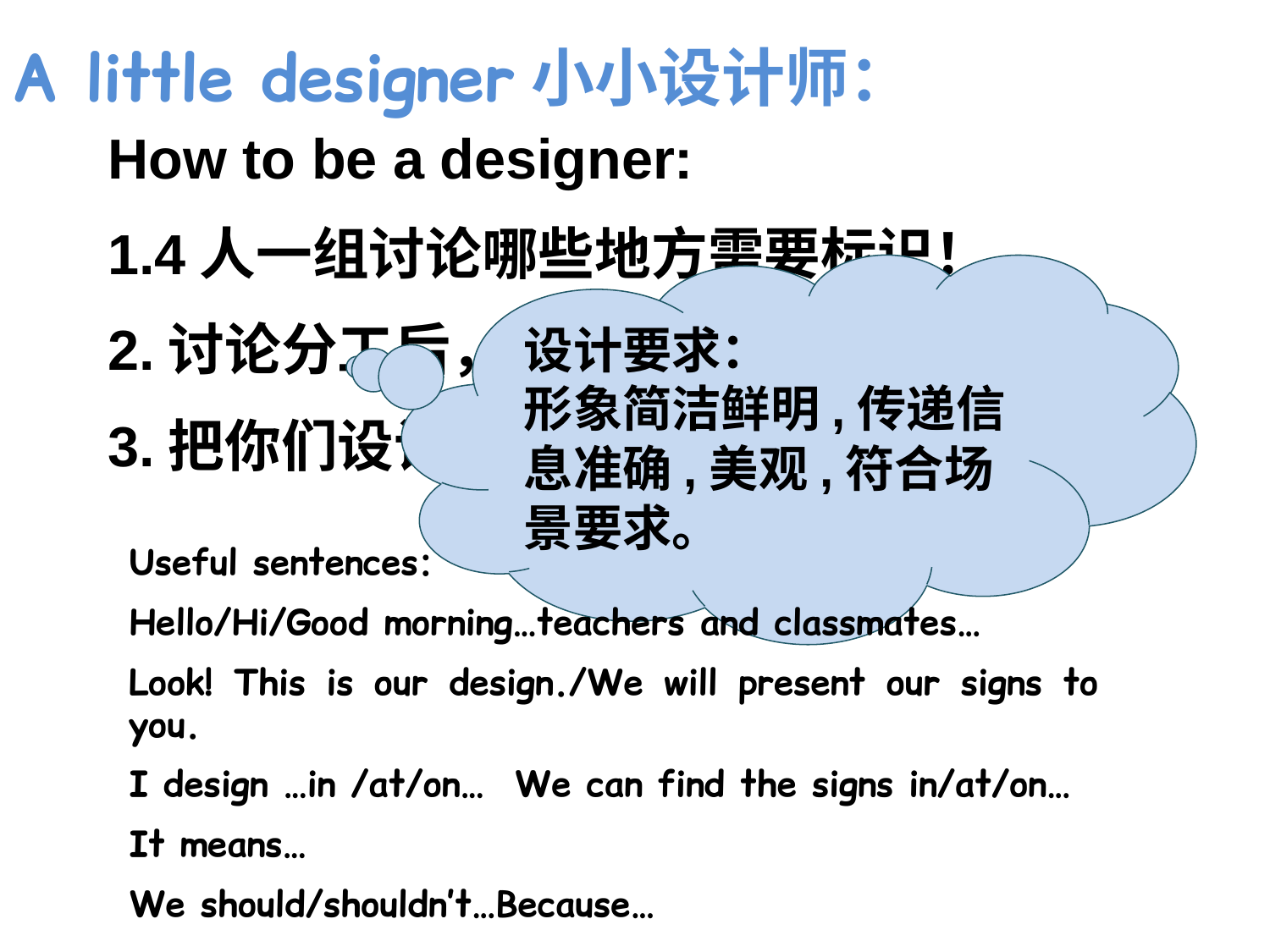

A little designer小小设计师：

How to be a designer:
1.4人一组讨论哪些地方需要标识！
2.讨论分工后，为相应的场合设计标识。
3.把你们设计的标识介绍给大家。
设计要求：
形象简洁鲜明,传递信息准确,美观,符合场景要求。
Useful sentences:
Hello/Hi/Good morning…teachers and classmates…
Look! This is our design./We will present our signs to you.
I design …in /at/on…  We can find the signs in/at/on…
It means…
We should/shouldn’t…Because…